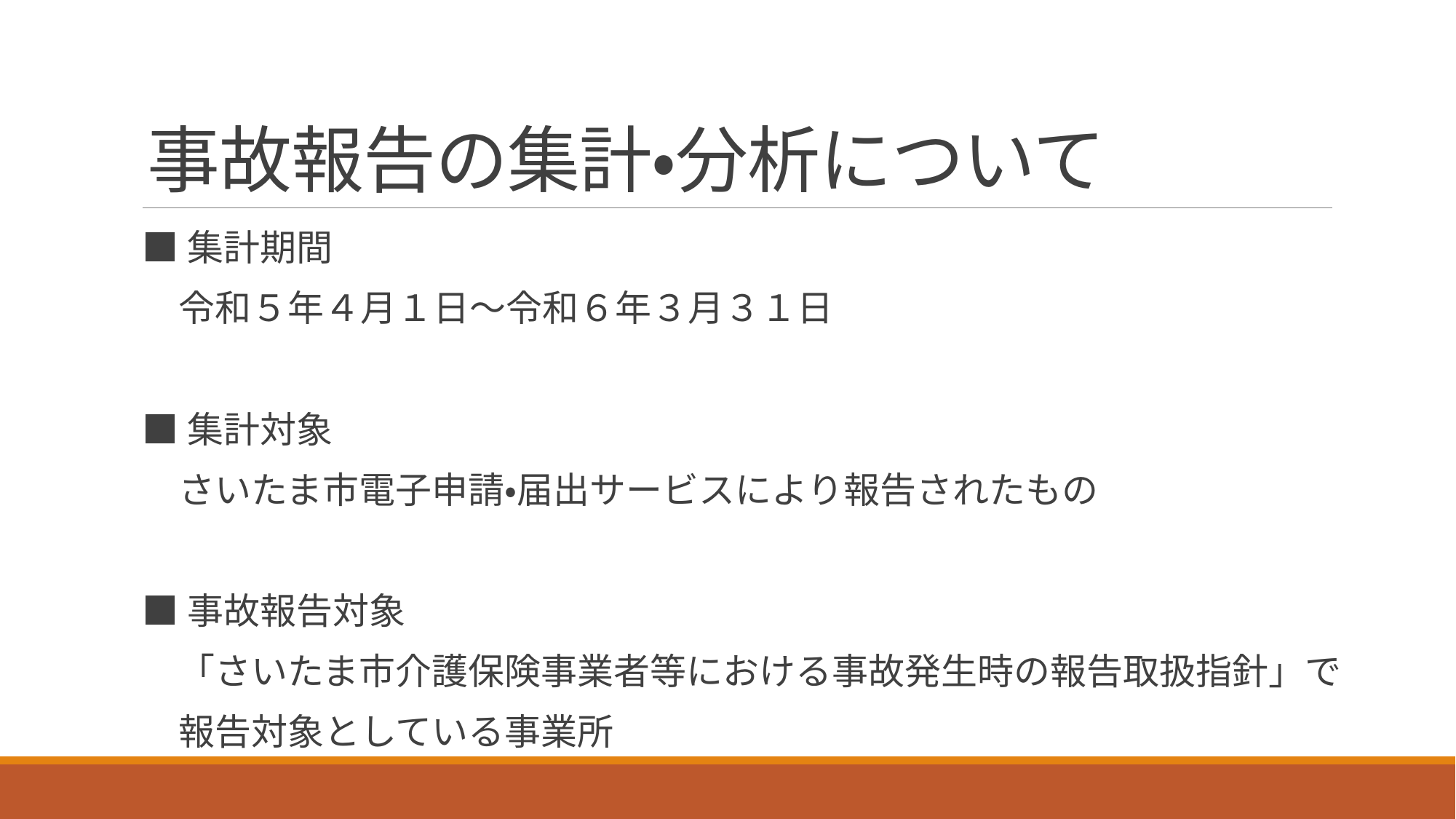

# 事故報告の集計・分析について
■集計期間
　令和５年４月１日～令和６年３月３１日

■集計対象
　さいたま市電子申請・届出サービスにより報告されたもの

■事故報告対象
　「さいたま市介護保険事業者等における事故発生時の報告取扱指針」で
　報告対象としている事業所